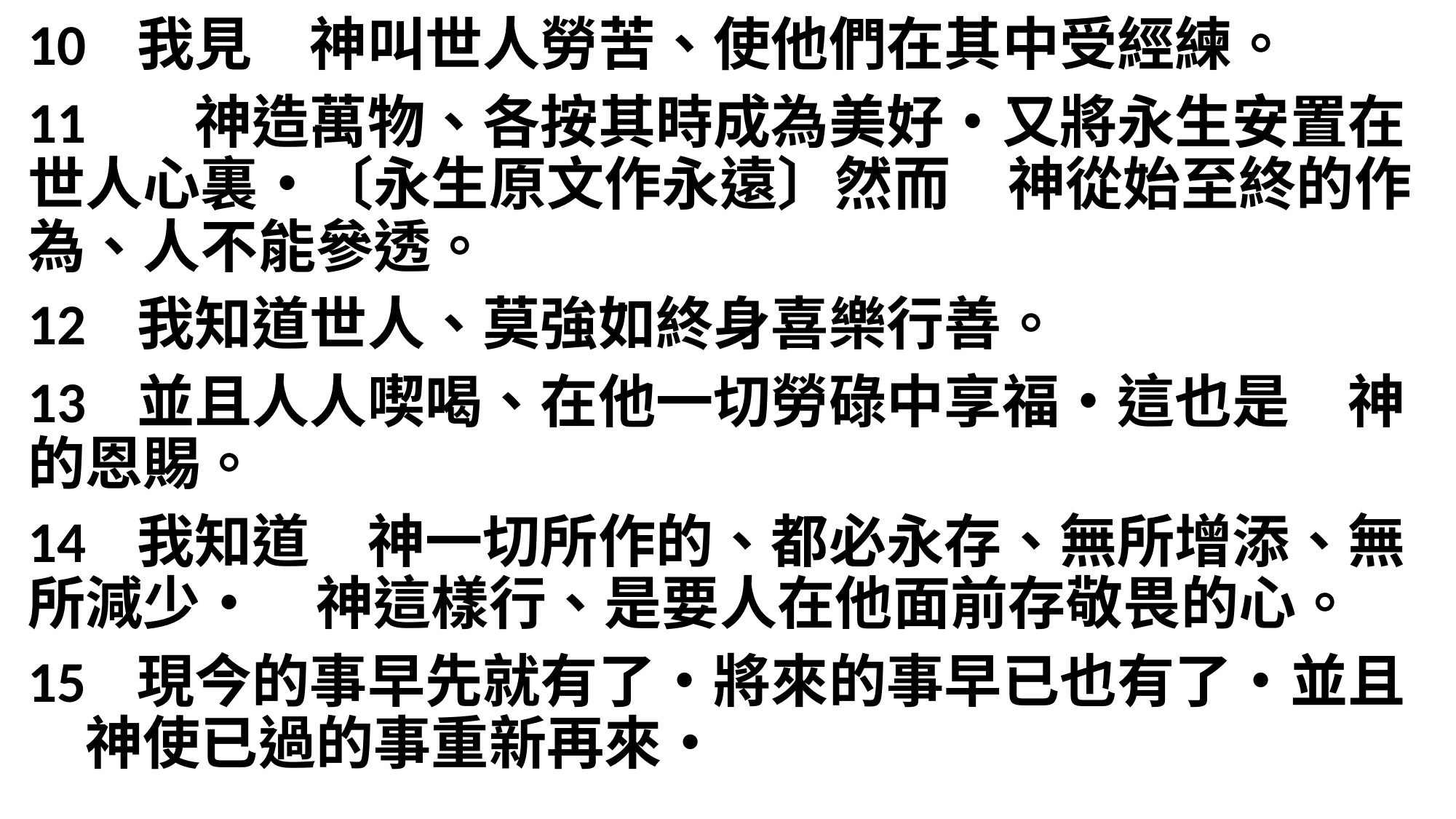

10	我見　神叫世人勞苦、使他們在其中受經練。
11	　神造萬物、各按其時成為美好‧又將永生安置在世人心裏‧〔永生原文作永遠〕然而　神從始至終的作為、人不能參透。
12	我知道世人、莫強如終身喜樂行善。
13	並且人人喫喝、在他一切勞碌中享福‧這也是　神的恩賜。
14	我知道　神一切所作的、都必永存、無所增添、無所減少‧　神這樣行、是要人在他面前存敬畏的心。
15	現今的事早先就有了‧將來的事早已也有了‧並且　神使已過的事重新再來‧